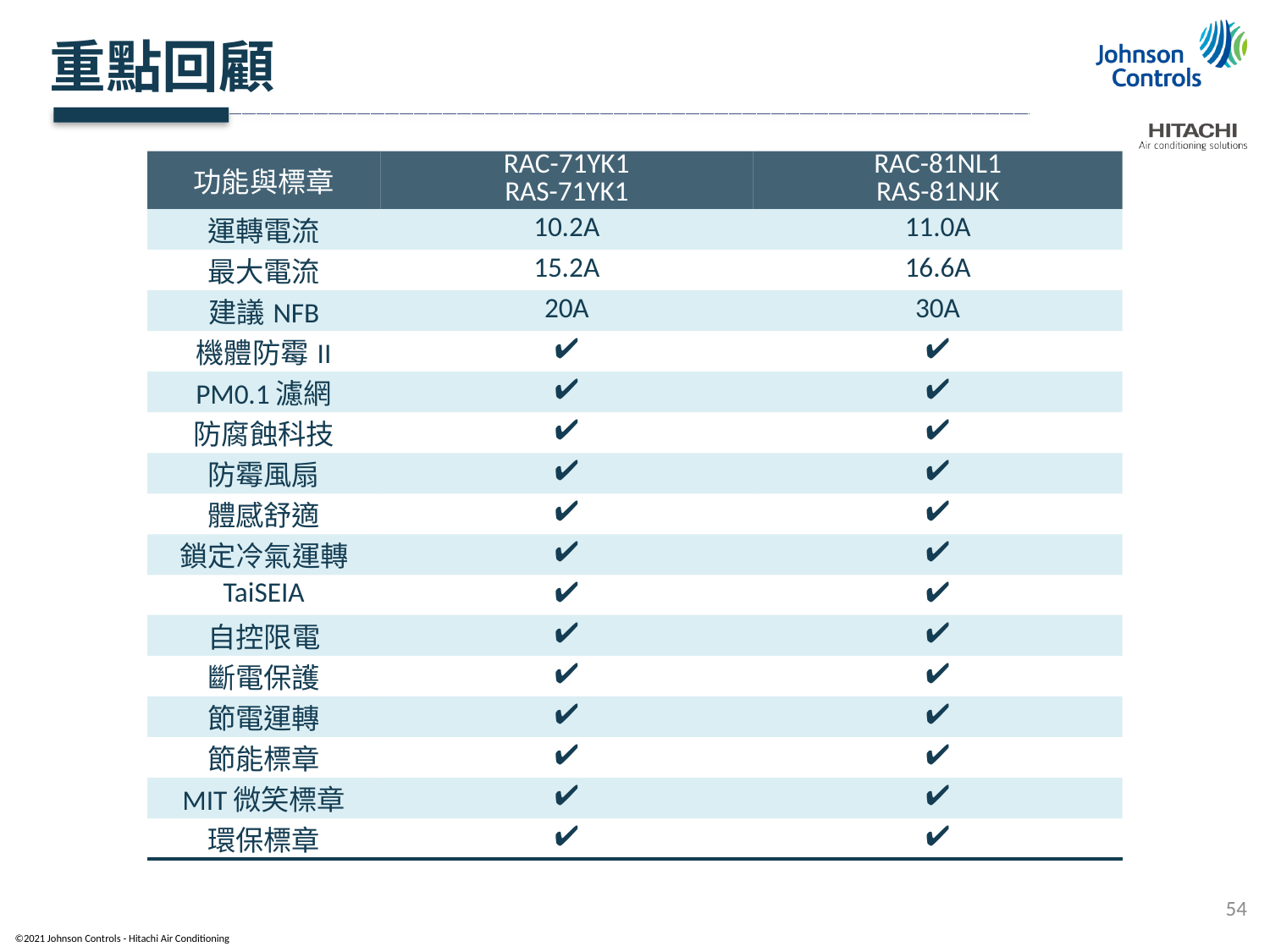

重點回顧

| 功能與標章 | RAC-71YK1 RAS-71YK1 | RAC-81NL1 RAS-81NJK |
| --- | --- | --- |
| 運轉電流 | 10.2A | 11.0A |
| 最大電流 | 15.2A | 16.6A |
| 建議NFB | 20A | 30A |
| 機體防霉II | ✔ | ✔ |
| PM0.1濾網 | ✔ | ✔ |
| 防腐蝕科技 | ✔ | ✔ |
| 防霉風扇 | ✔ | ✔ |
| 體感舒適 | ✔ | ✔ |
| 鎖定冷氣運轉 | ✔ | ✔ |
| TaiSEIA | ✔ | ✔ |
| 自控限電 | ✔ | ✔ |
| 斷電保護 | ✔ | ✔ |
| 節電運轉 | ✔ | ✔ |
| 節能標章 | ✔ | ✔ |
| MIT微笑標章 | ✔ | ✔ |
| 環保標章 | ✔ | ✔ |
54